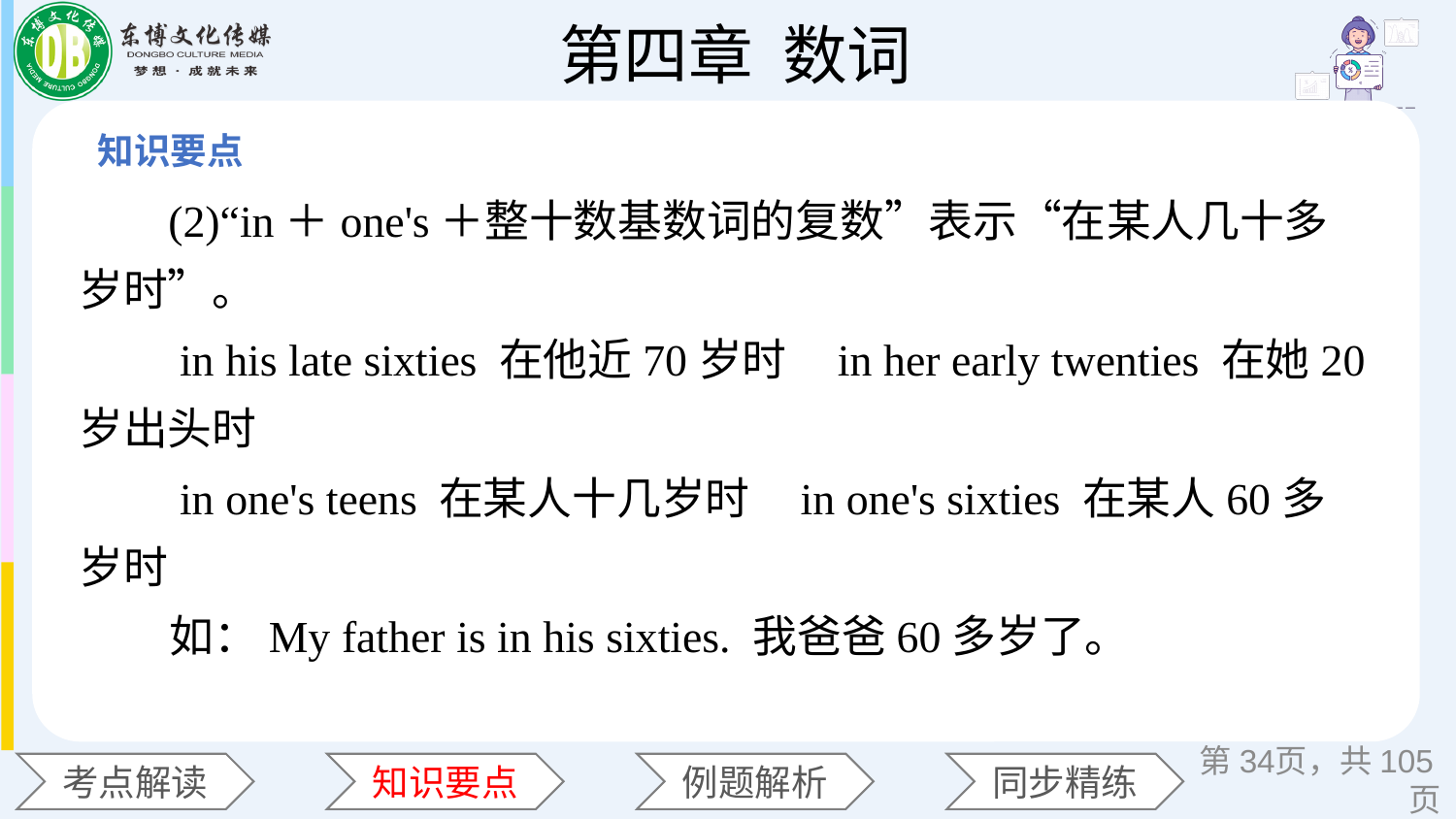

(2)“in＋one's＋整十数基数词的复数”表示“在某人几十多岁时”。
         in his late sixties 在他近70岁时    in her early twenties 在她20岁出头时
         in one's teens 在某人十几岁时    in one's sixties 在某人60多岁时
        如：My father is in his sixties. 我爸爸60多岁了。
第34页，共105页